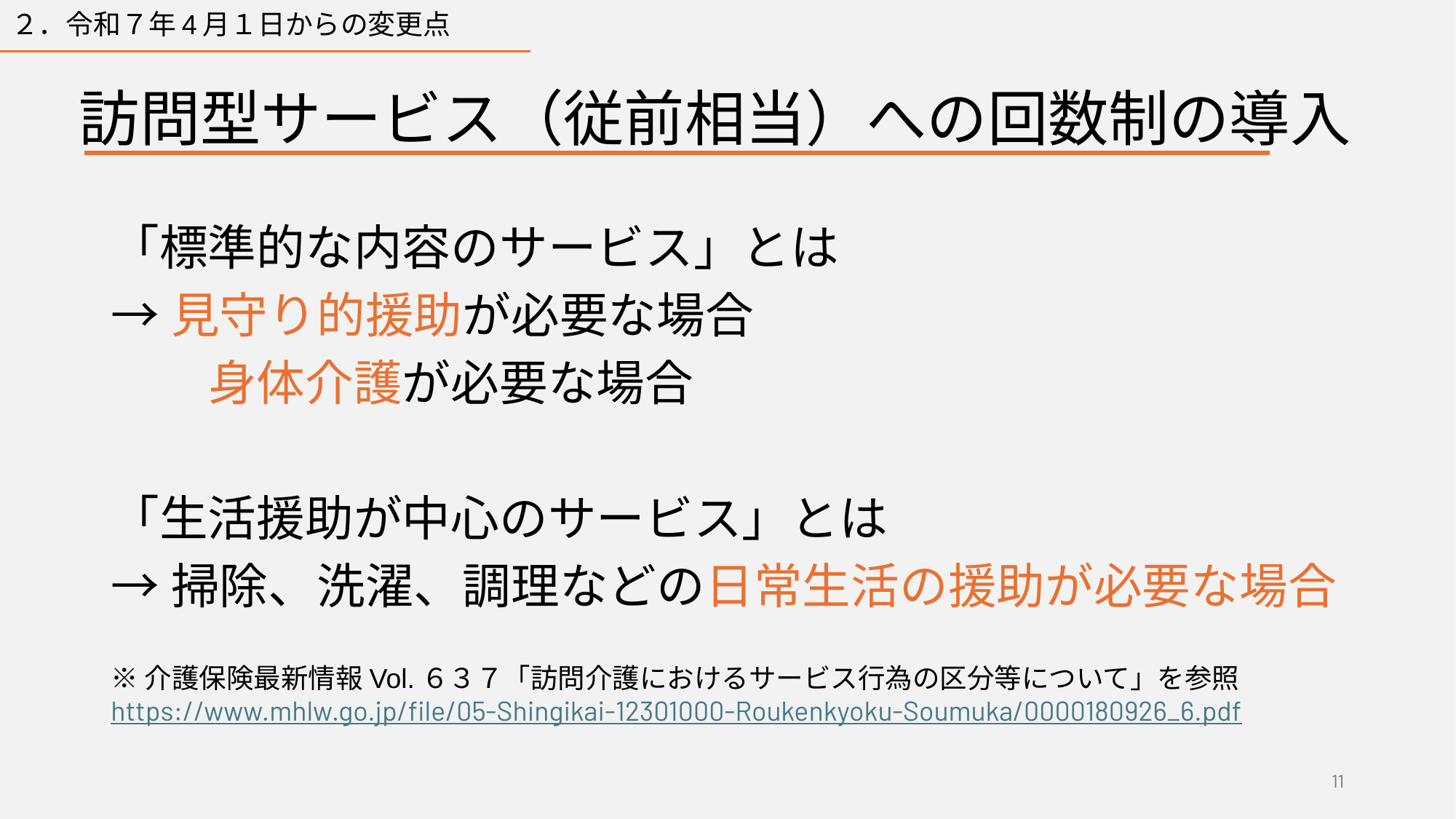

２．令和７年4月１日からの変更点
訪問型サービス（従前相当）への回数制の導入
「標準的な内容のサービス」とは
→見守り的援助が必要な場合
　　身体介護が必要な場合

「生活援助が中心のサービス」とは
→掃除、洗濯、調理などの日常生活の援助が必要な場合
※介護保険最新情報Vol.６３７「訪問介護におけるサービス行為の区分等について」を参照
https://www.mhlw.go.jp/file/05-Shingikai-12301000-Roukenkyoku-Soumuka/0000180926_6.pdf

11